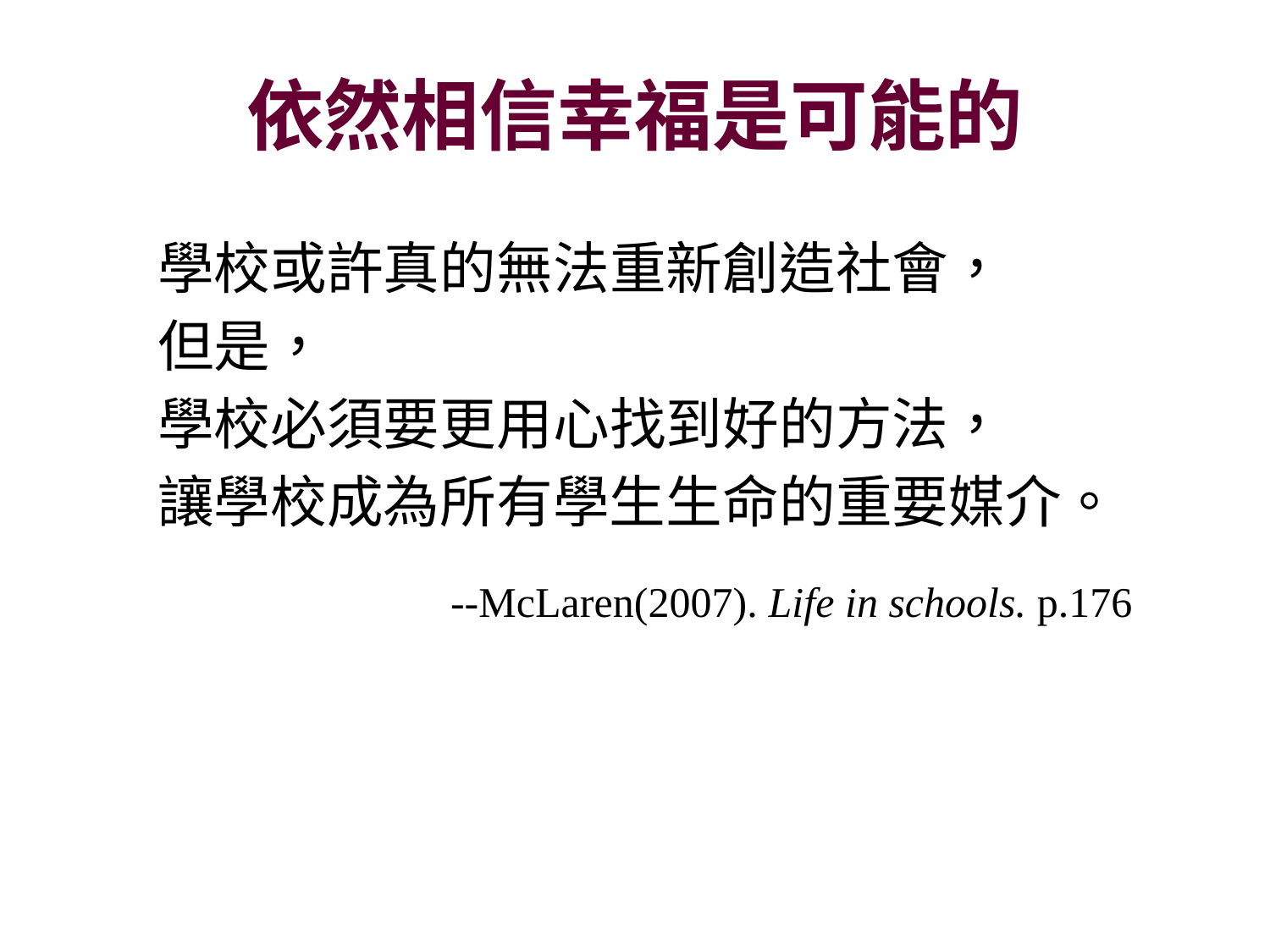

# 依然相信幸福是可能的
學校或許真的無法重新創造社會，
但是，
學校必須要更用心找到好的方法，
讓學校成為所有學生生命的重要媒介。
--McLaren(2007). Life in schools. p.176